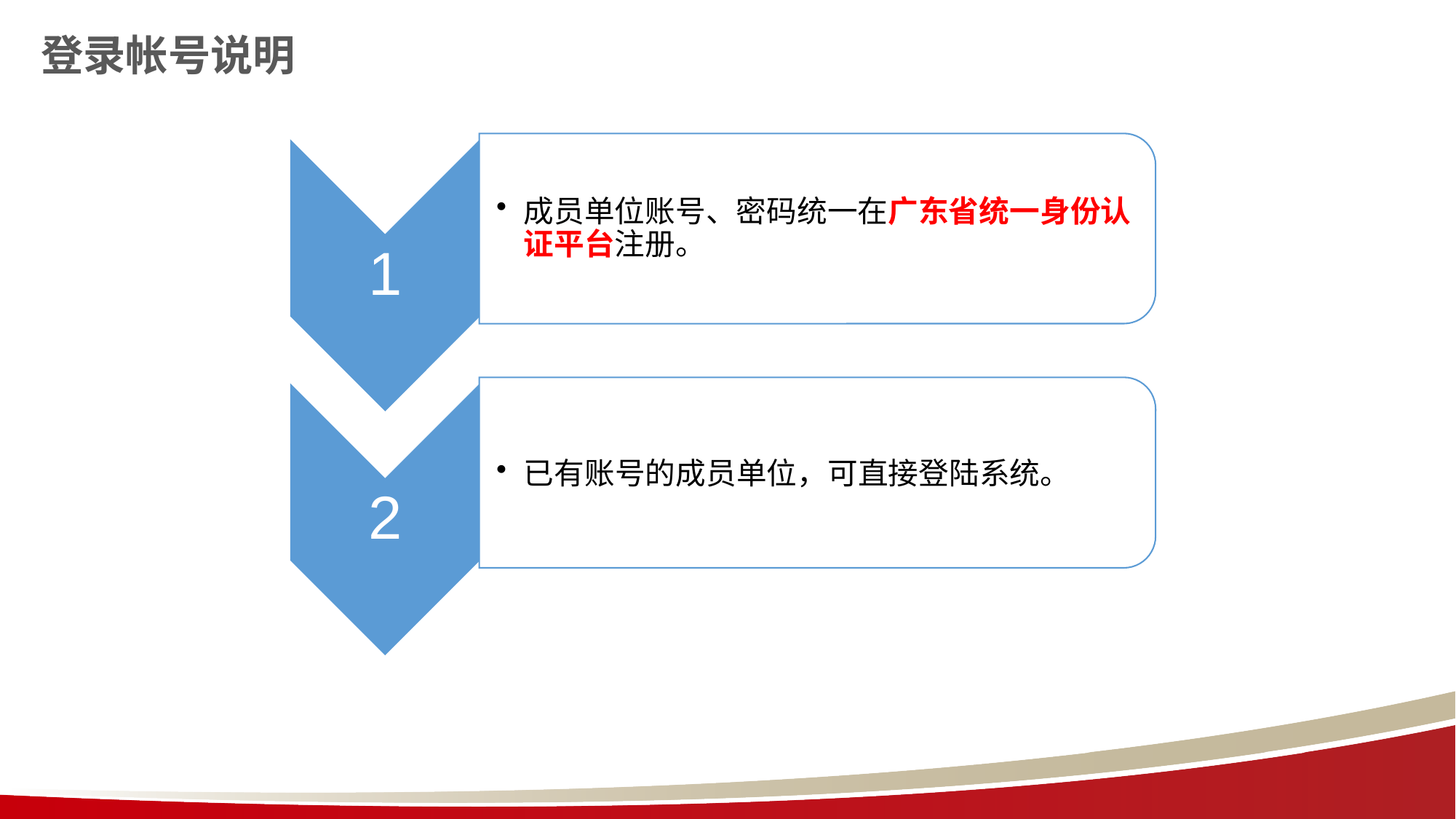

# 登录帐号说明
1
成员单位账号、密码统一在广东省统一身份认证平台注册。
2
已有账号的成员单位，可直接登陆系统。